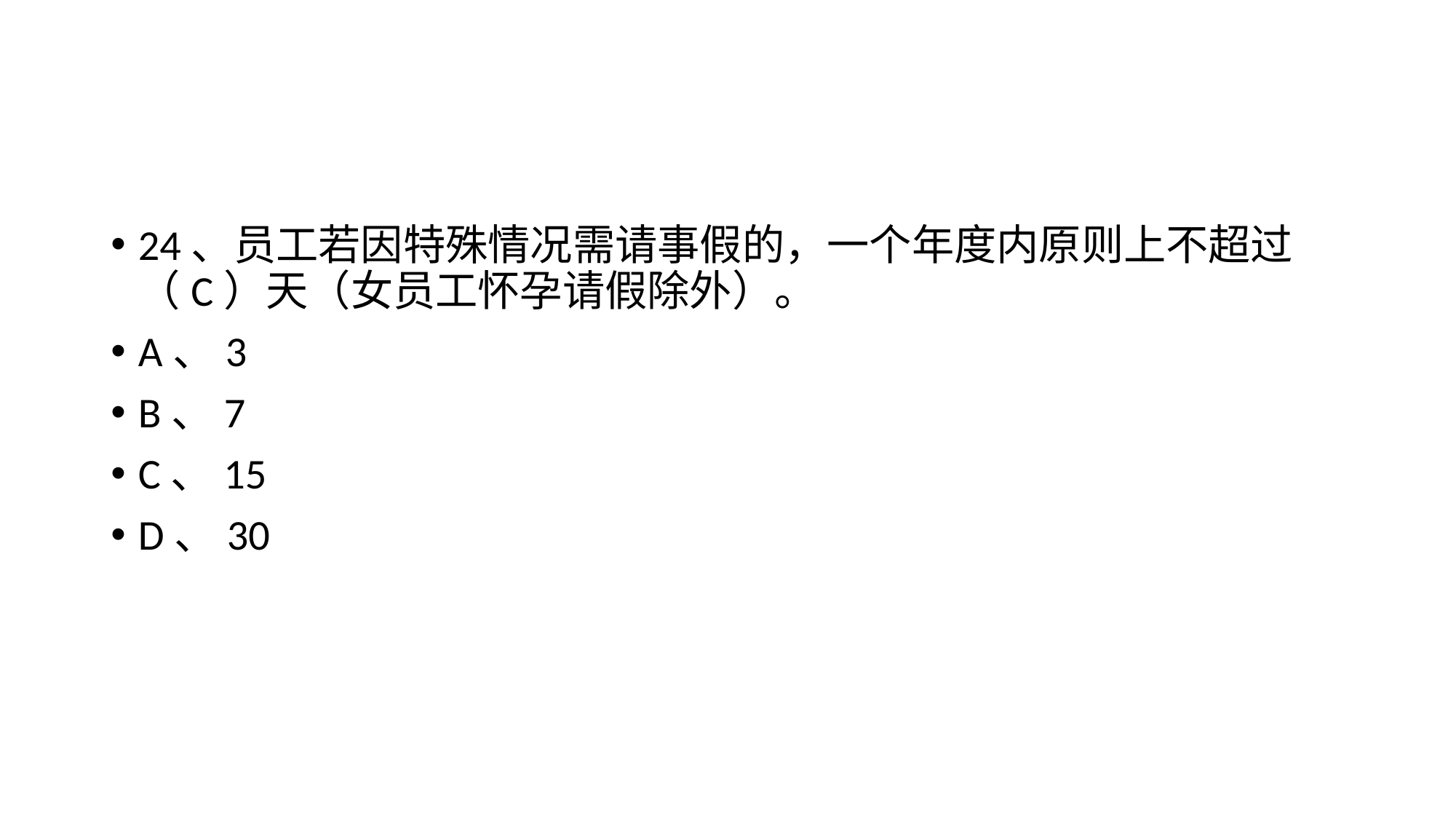

#
24、员工若因特殊情况需请事假的，一个年度内原则上不超过（C）天（女员工怀孕请假除外）。
A、3
B、7
C、15
D、30